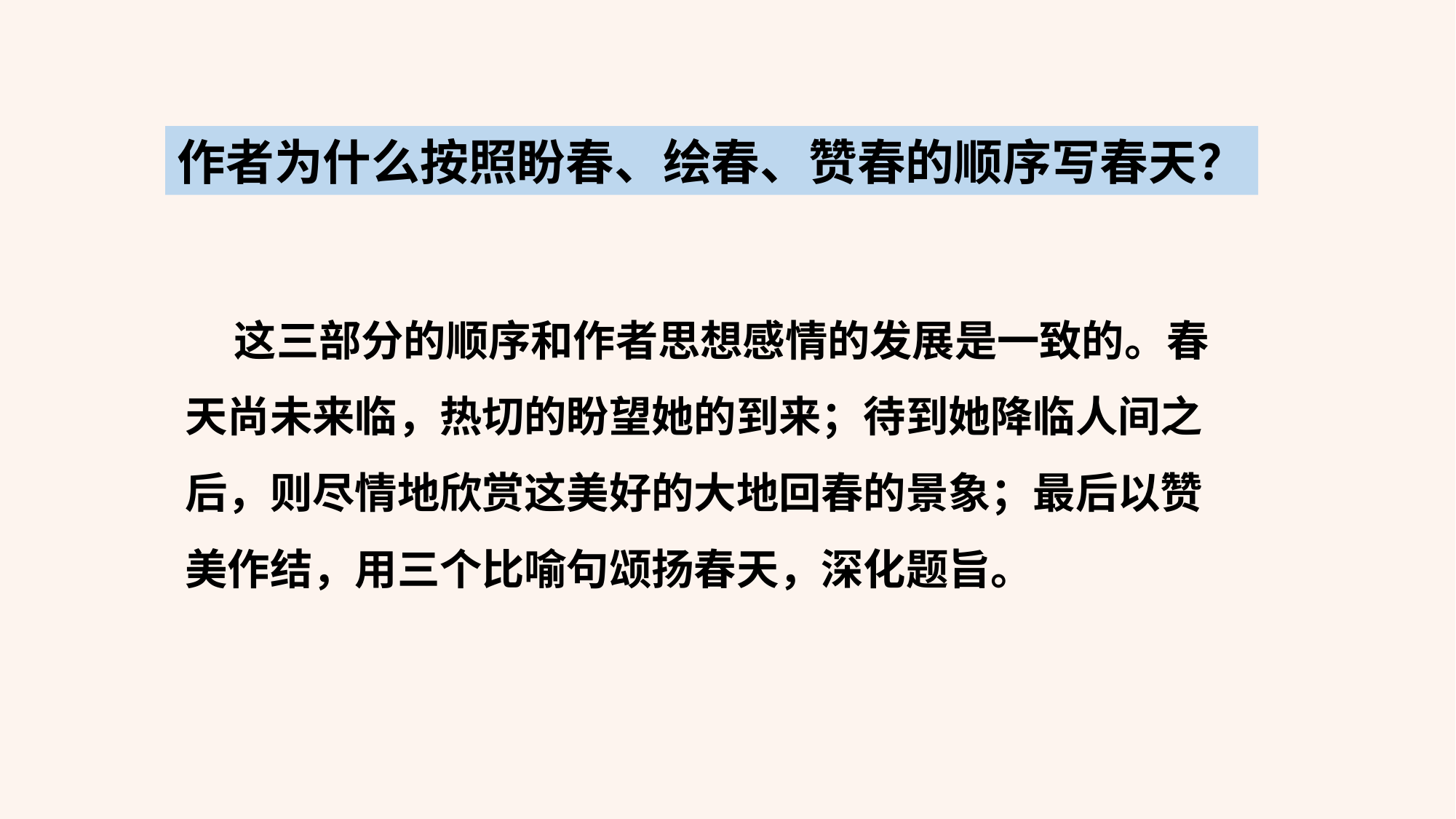

作者为什么按照盼春、绘春、赞春的顺序写春天？
    这三部分的顺序和作者思想感情的发展是一致的。春天尚未来临，热切的盼望她的到来；待到她降临人间之后，则尽情地欣赏这美好的大地回春的景象；最后以赞美作结，用三个比喻句颂扬春天，深化题旨。